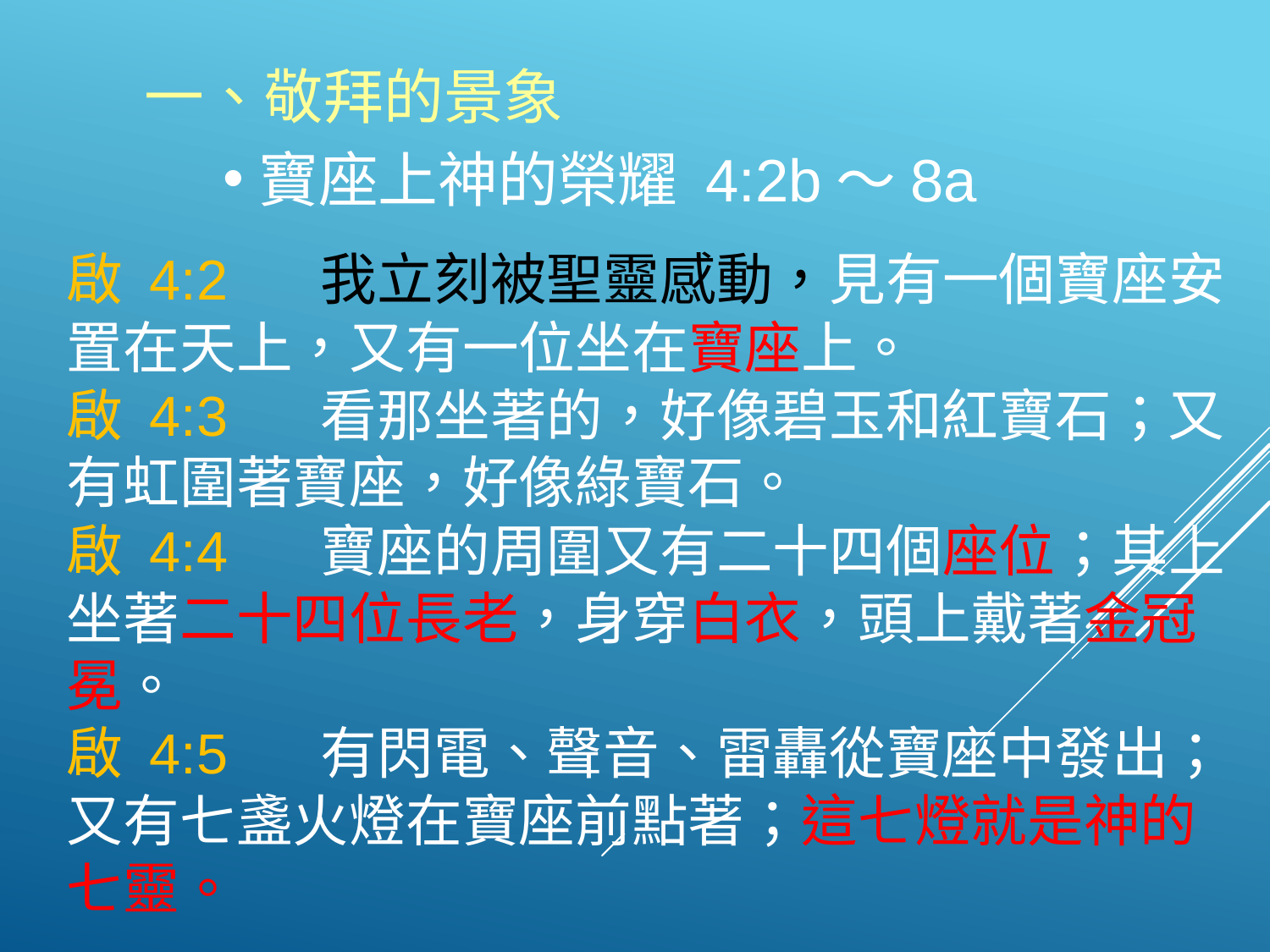

一、敬拜的景象

寶座上神的榮耀 4:2b～8a
啟 4:2	我立刻被聖靈感動，見有一個寶座安置在天上，又有一位坐在寶座上。
啟 4:3	看那坐著的，好像碧玉和紅寶石；又有虹圍著寶座，好像綠寶石。
啟 4:4	寶座的周圍又有二十四個座位；其上坐著二十四位長老，身穿白衣，頭上戴著金冠冕。
啟 4:5	有閃電、聲音、雷轟從寶座中發出；又有七盞火燈在寶座前點著；這七燈就是神的七靈。